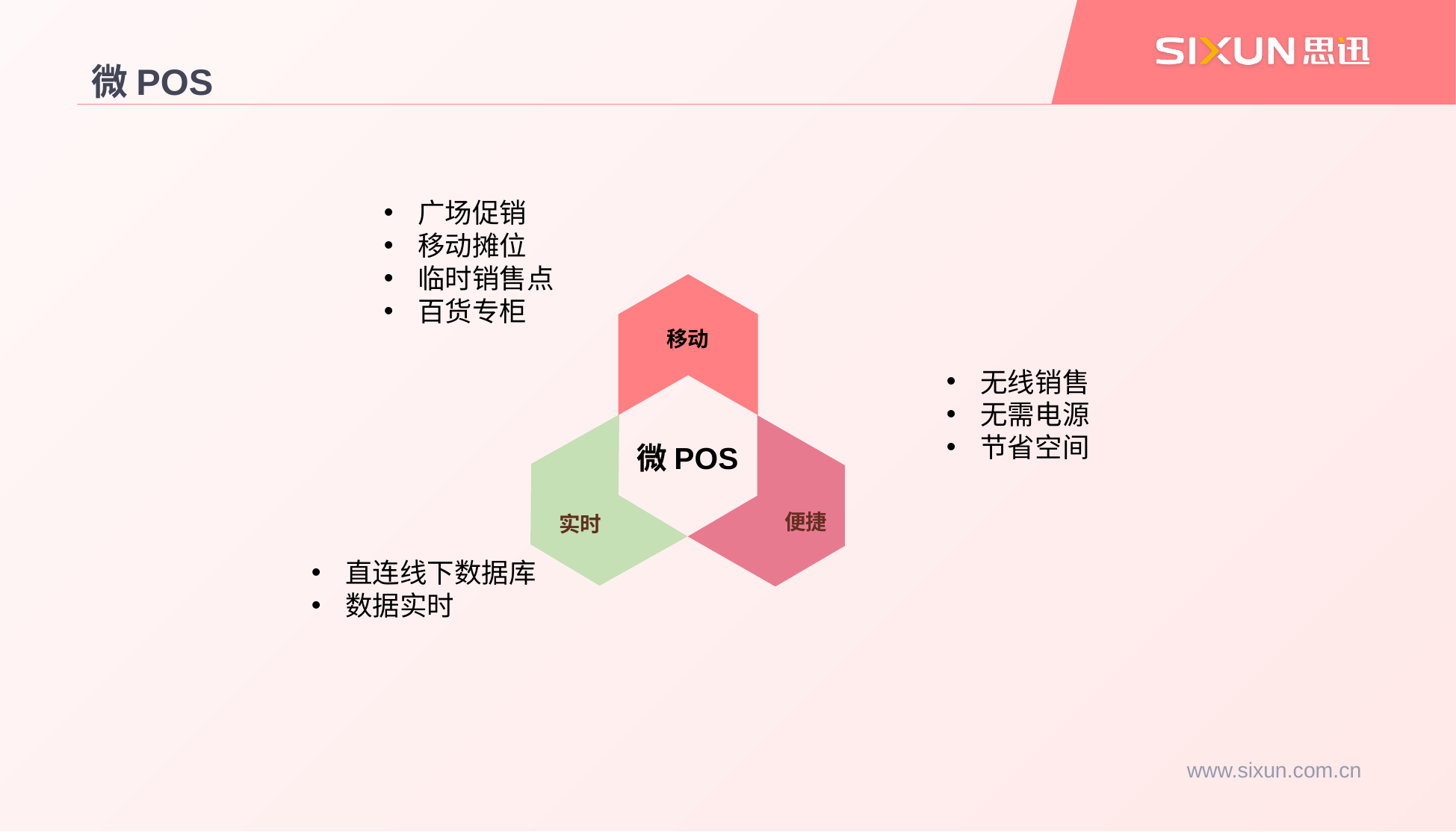

微POS
广场促销
移动摊位
临时销售点
百货专柜

移动
微POS

  便捷
实时
无线销售
无需电源
节省空间
直连线下数据库
数据实时